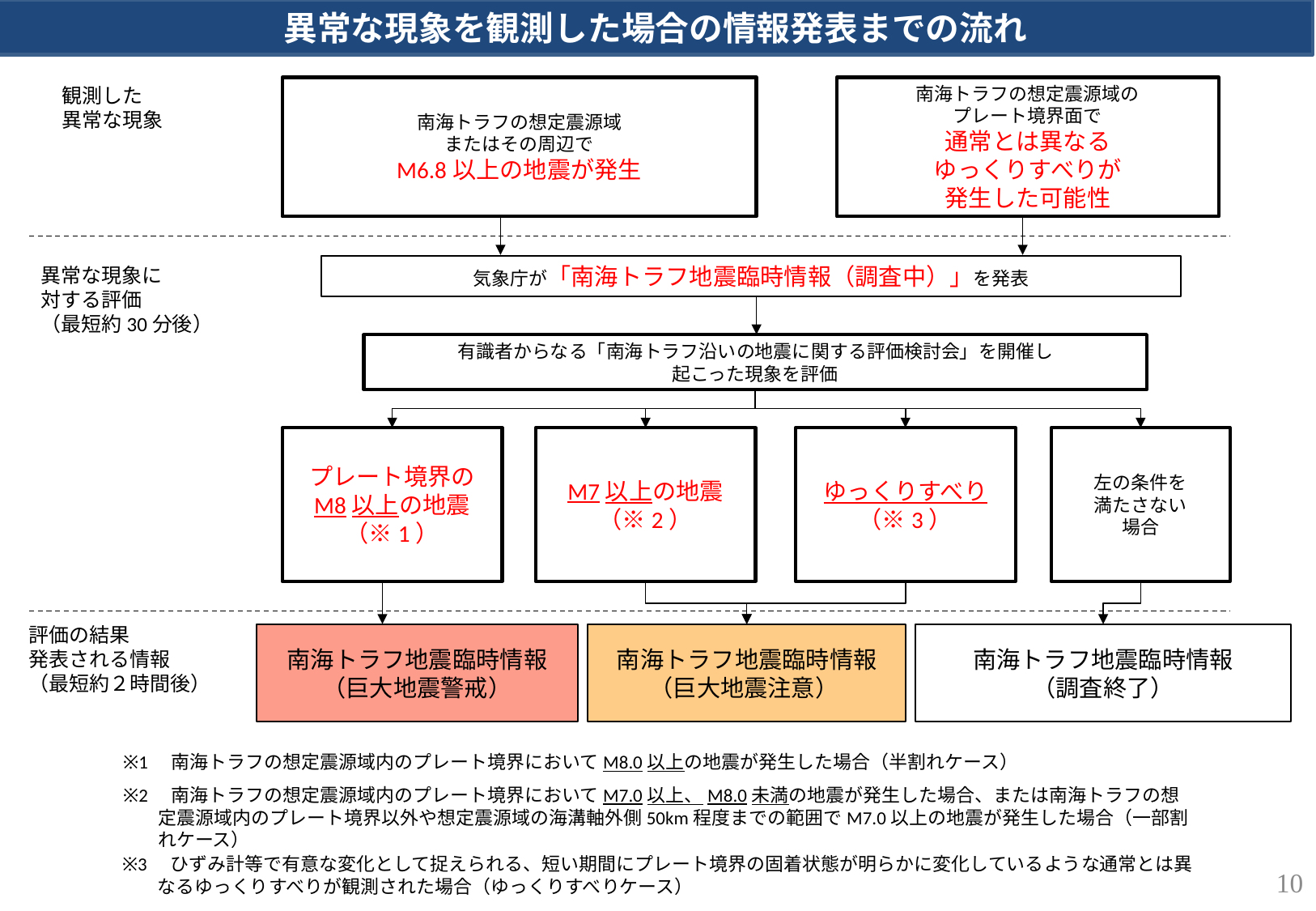

異常な現象を観測した場合の情報発表までの流れ
観測した
異常な現象
南海トラフの想定震源域
またはその周辺で
M6.8以上の地震が発生
南海トラフの想定震源域の
プレート境界面で
通常とは異なる
ゆっくりすべりが
発生した可能性
気象庁が「南海トラフ地震臨時情報（調査中）」を発表
異常な現象に
対する評価
（最短約30分後）
有識者からなる「南海トラフ沿いの地震に関する評価検討会」を開催し
起こった現象を評価

プレート境界の
M8以上の地震（※1）
M7以上の地震（※2）
ゆっくりすべり（※3）
左の条件を
満たさない
場合
評価の結果
発表される情報
（最短約２時間後）
南海トラフ地震臨時情報
（巨大地震警戒）
南海トラフ地震臨時情報
（巨大地震注意）
南海トラフ地震臨時情報
（調査終了）
※1　南海トラフの想定震源域内のプレート境界においてM8.0以上の地震が発生した場合（半割れケース）
※2　南海トラフの想定震源域内のプレート境界においてM7.0以上、M8.0未満の地震が発生した場合、または南海トラフの想定震源域内のプレート境界以外や想定震源域の海溝軸外側50km程度までの範囲でM7.0以上の地震が発生した場合（一部割れケース）
※3　ひずみ計等で有意な変化として捉えられる、短い期間にプレート境界の固着状態が明らかに変化しているような通常とは異なるゆっくりすべりが観測された場合（ゆっくりすべりケース）
10